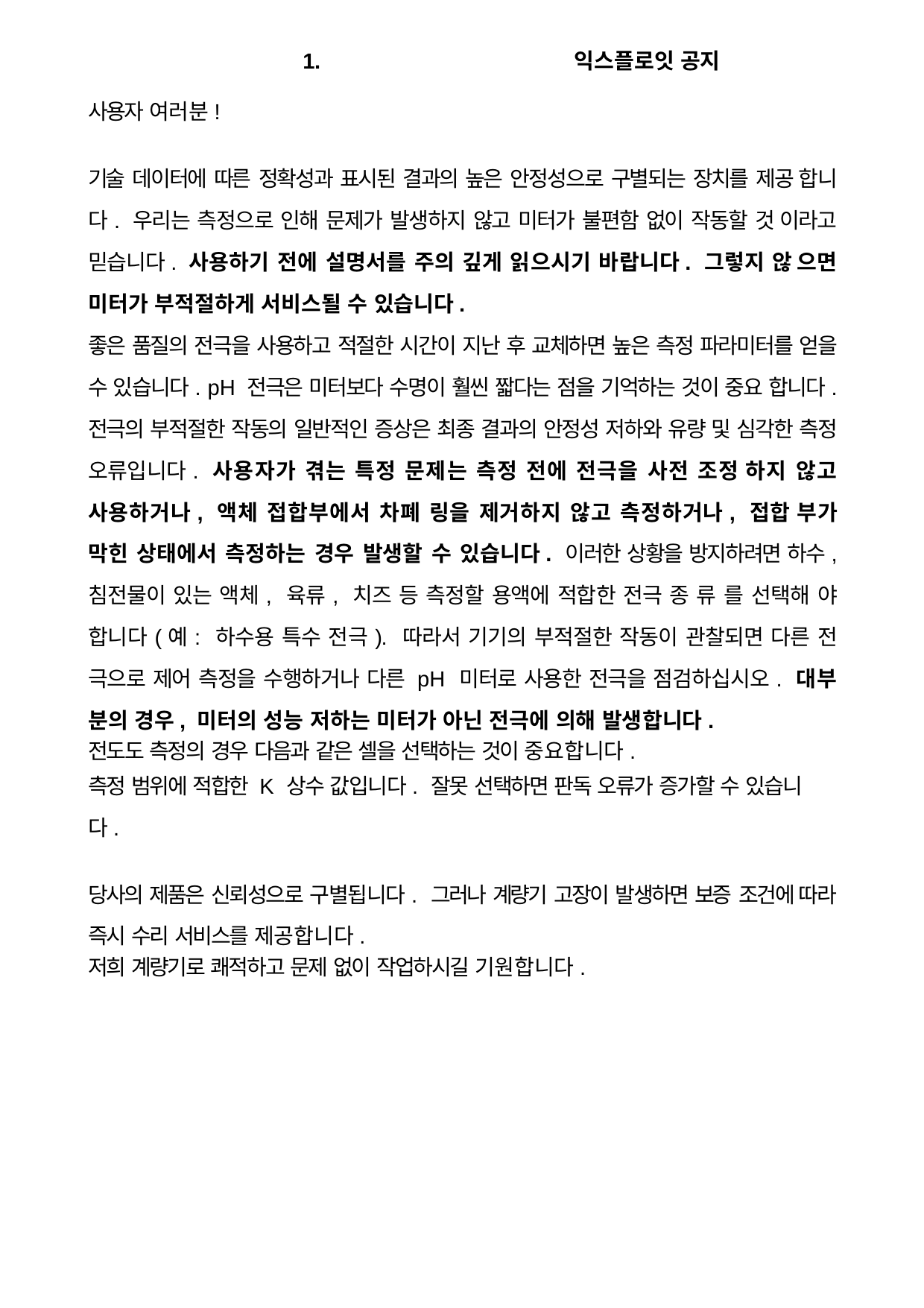

1.	익스플로잇 공지

사용자 여러분!

기술 데이터에 따른 정확성과 표시된 결과의 높은 안정성으로 구별되는 장치를 제공 합니다. 우리는 측정으로 인해 문제가 발생하지 않고 미터가 불편함 없이 작동할 것 이라고 믿습니다. 사용하기 전에 설명서를 주의 깊게 읽으시기 바랍니다. 그렇지 않 으면 미터가 부적절하게 서비스될 수 있습니다.
좋은 품질의 전극을 사용하고 적절한 시간이 지난 후 교체하면 높은 측정 파라미터를 얻을 수 있습니다. pH 전극은 미터보다 수명이 훨씬 짧다는 점을 기억하는 것이 중요 합니다. 전극의 부적절한 작동의 일반적인 증상은 최종 결과의 안정성 저하와 유량 및 심각한 측정 오류입니다. 사용자가 겪는 특정 문제는 측정 전에 전극을 사전 조정 하지 않고 사용하거나, 액체 접합부에서 차폐 링을 제거하지 않고 측정하거나, 접합 부가 막힌 상태에서 측정하는 경우 발생할 수 있습니다. 이러한 상황을 방지하려면 하수, 침전물이 있는 액체, 육류, 치즈 등 측정할 용액에 적합한 전극 종 류 를 선택해 야 합니다(예: 하수용 특수 전극). 따라서 기기의 부적절한 작동이 관찰되면 다른 전 극으로 제어 측정을 수행하거나 다른 pH 미터로 사용한 전극을 점검하십시오. 대부 분의 경우, 미터의 성능 저하는 미터가 아닌 전극에 의해 발생합니다.
전도도 측정의 경우 다음과 같은 셀을 선택하는 것이 중요합니다.
측정 범위에 적합한 K 상수 값입니다. 잘못 선택하면 판독 오류가 증가할 수 있습니
다.

당사의 제품은 신뢰성으로 구별됩니다. 그러나 계량기 고장이 발생하면 보증 조건에 따라 즉시 수리 서비스를 제공합니다.
저희 계량기로 쾌적하고 문제 없이 작업하시길 기원합니다.
2